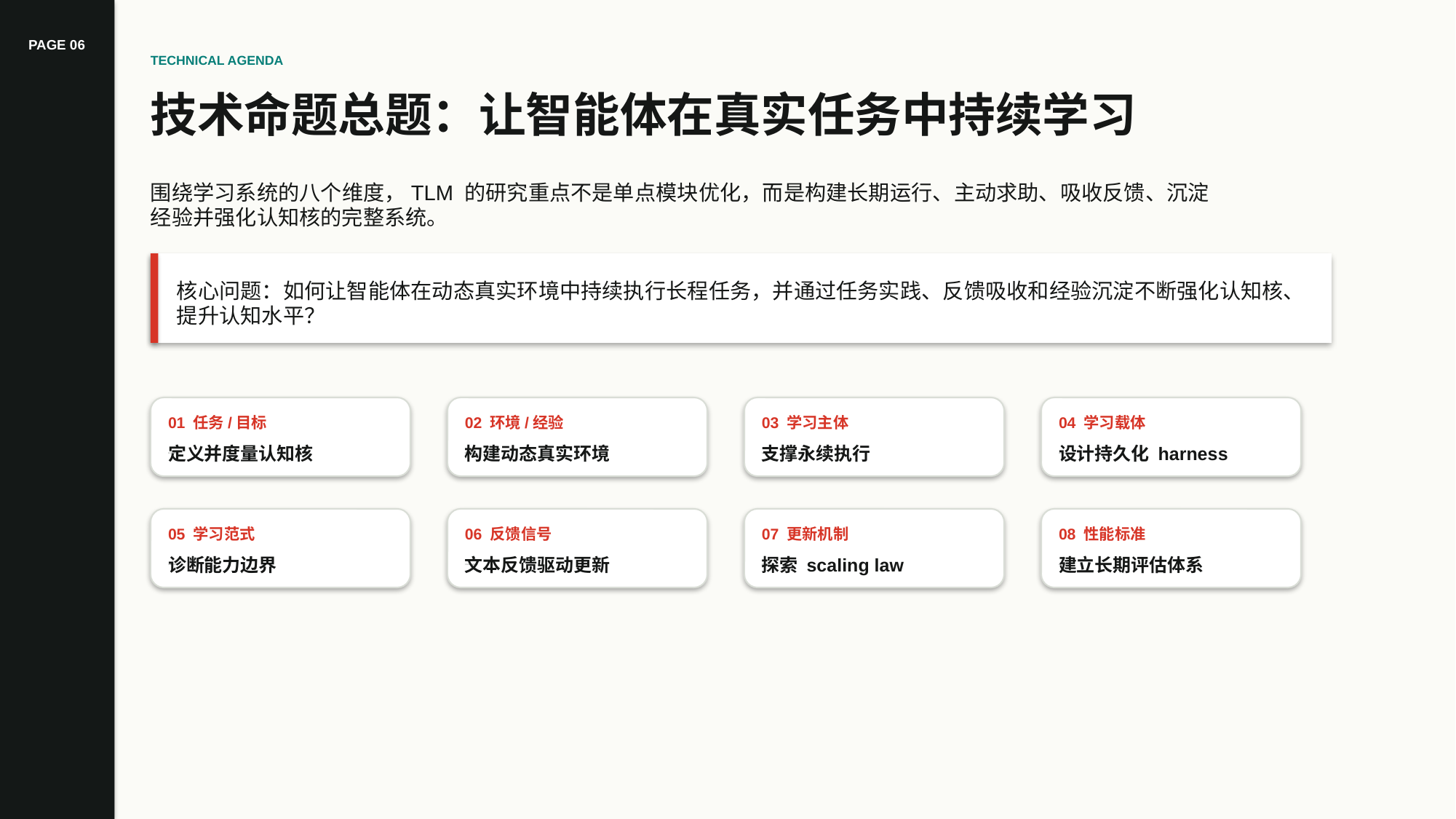

PAGE 06
TECHNICAL AGENDA
技术命题总题：让智能体在真实任务中持续学习
围绕学习系统的八个维度，TLM 的研究重点不是单点模块优化，而是构建长期运行、主动求助、吸收反馈、沉淀经验并强化认知核的完整系统。

核心问题：如何让智能体在动态真实环境中持续执行长程任务，并通过任务实践、反馈吸收和经验沉淀不断强化认知核、提升认知水平？

01 任务/目标
02 环境/经验
03 学习主体
04 学习载体
定义并度量认知核
构建动态真实环境
支撑永续执行
设计持久化 harness
定义并度量认知核
构建动态真实环境
支撑永续执行
设计持久化 harness

05 学习范式
06 反馈信号
07 更新机制
08 性能标准
诊断能力边界
文本反馈驱动更新
探索 scaling law
建立长期评估体系
诊断能力边界
文本反馈驱动更新
探索 scaling law
建立长期评估体系